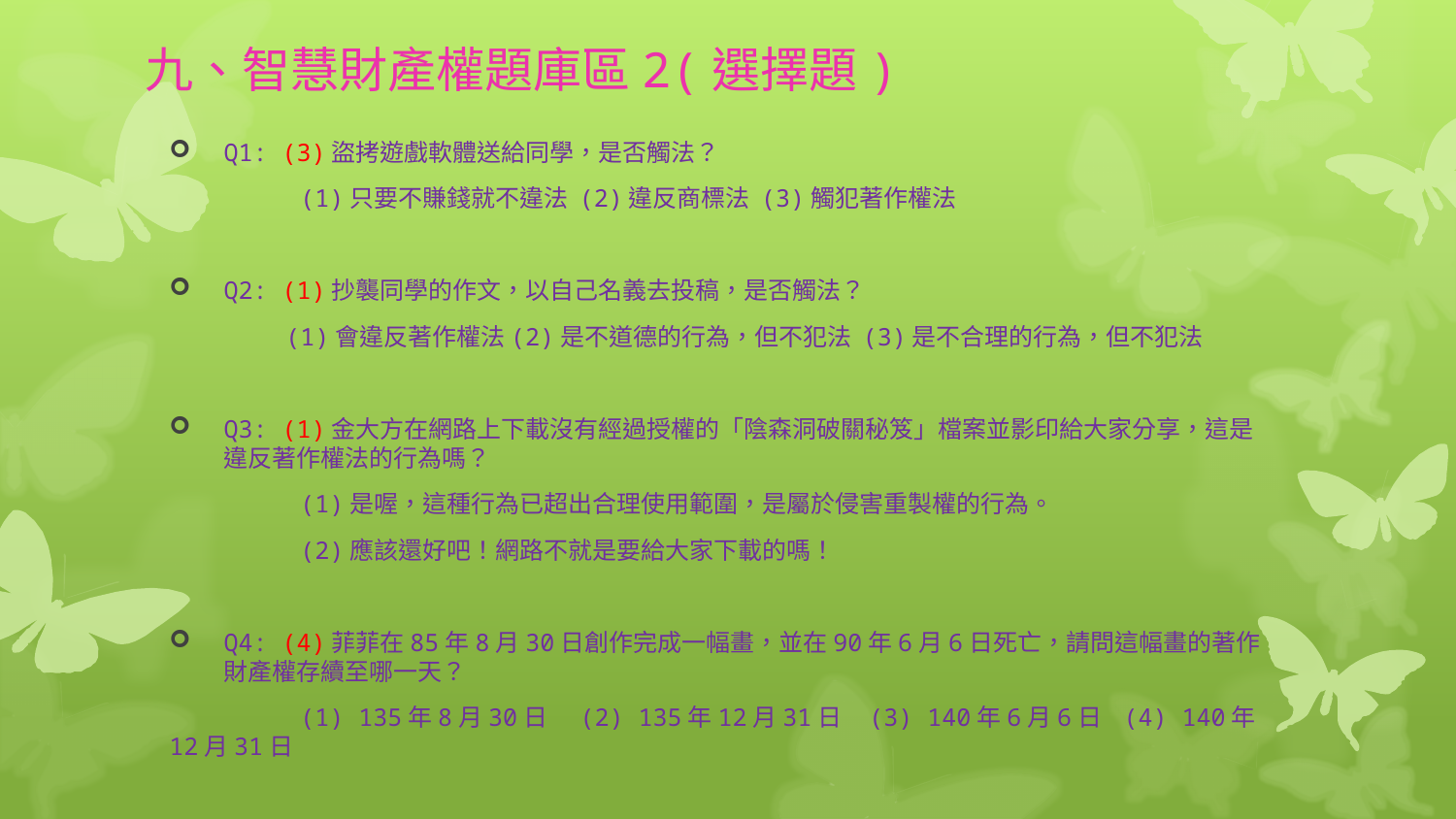

# 九、智慧財產權題庫區2(選擇題)
Q1: (3)盜拷遊戲軟體送給同學，是否觸法？
         (1)只要不賺錢就不違法 (2)違反商標法 (3)觸犯著作權法

Q2: (1)抄襲同學的作文，以自己名義去投稿，是否觸法？
        (1)會違反著作權法(2)是不道德的行為，但不犯法 (3)是不合理的行為，但不犯法

Q3: (1)金大方在網路上下載沒有經過授權的「陰森洞破關秘笈」檔案並影印給大家分享，這是違反著作權法的行為嗎？
         (1)是喔，這種行為已超出合理使用範圍，是屬於侵害重製權的行為。
         (2)應該還好吧！網路不就是要給大家下載的嗎！

Q4: (4)菲菲在85年8月30日創作完成一幅畫，並在90年6月6日死亡，請問這幅畫的著作財產權存續至哪一天？
         (1) 135年8月30日     (2) 135年12月31日    (3) 140年6月6日   (4) 140年12月31日